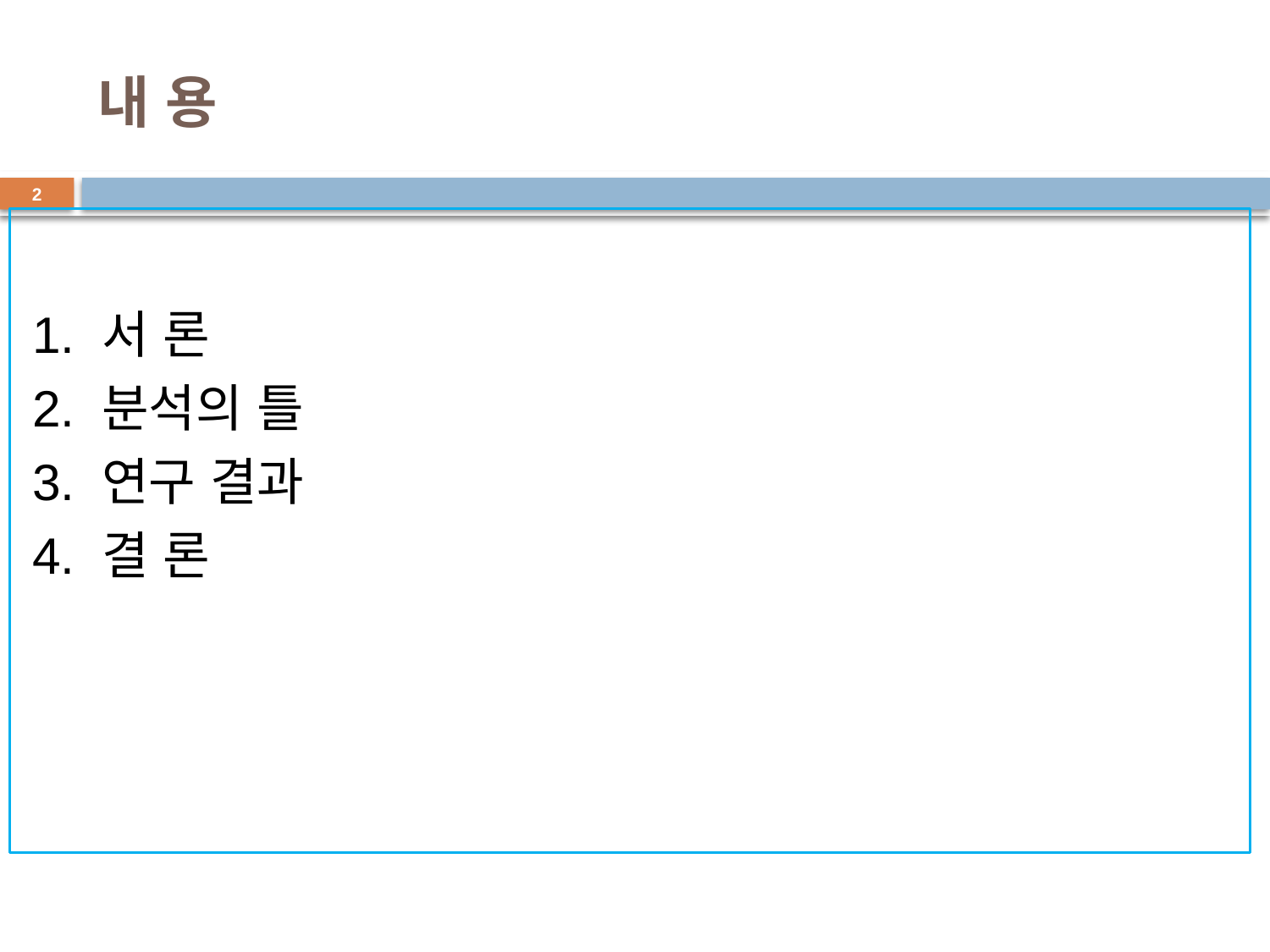

# 내 용
2

1. 서 론
2. 분석의 틀
3. 연구 결과
4. 결 론